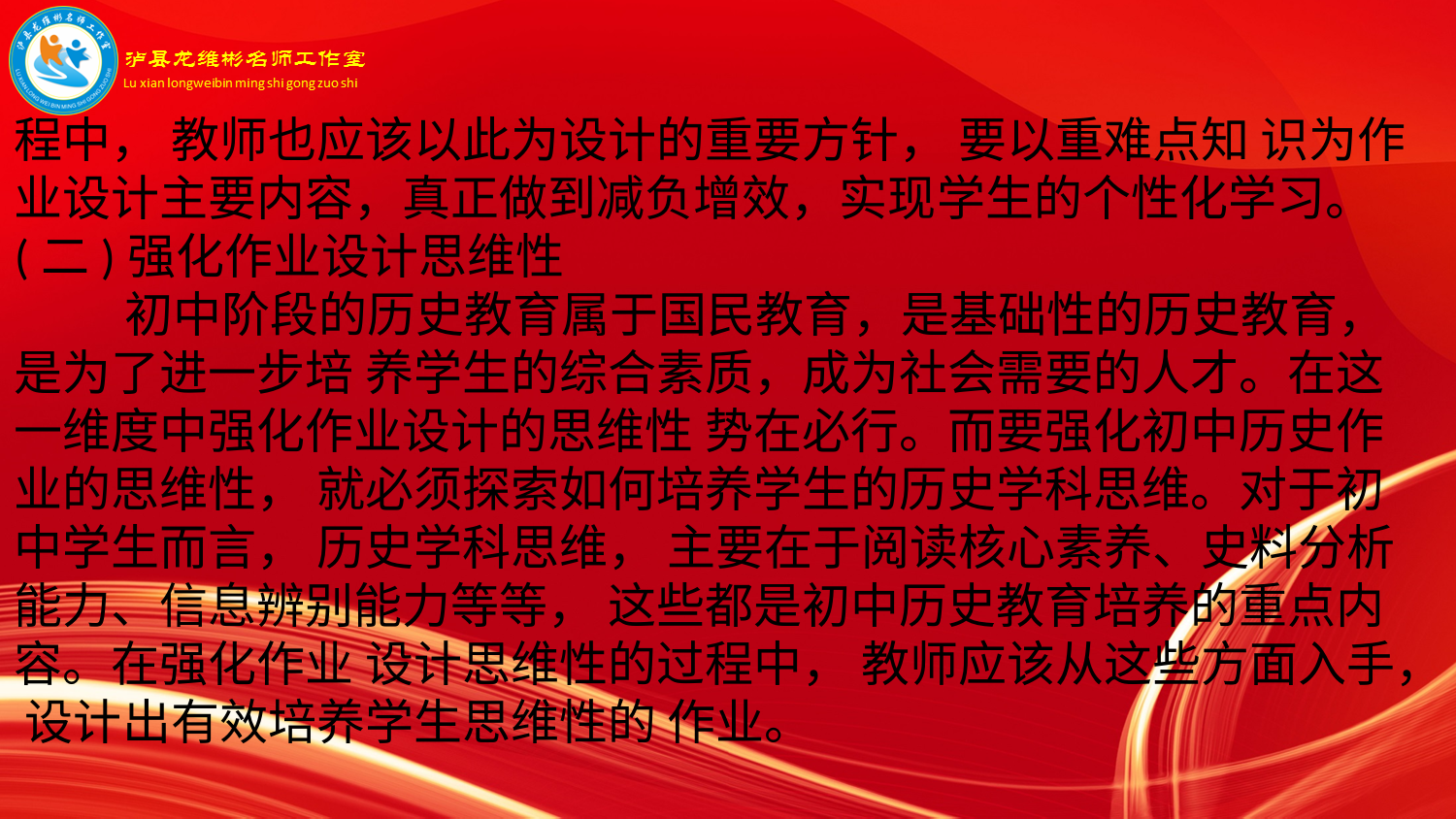

程中， 教师也应该以此为设计的重要方针， 要以重难点知 识为作业设计主要内容，真正做到减负增效，实现学生的个性化学习。
(二)强化作业设计思维性
         初中阶段的历史教育属于国民教育，是基础性的历史教育， 是为了进一步培 养学生的综合素质，成为社会需要的人才。在这一维度中强化作业设计的思维性 势在必行。而要强化初中历史作业的思维性， 就必须探索如何培养学生的历史学科思维。对于初中学生而言， 历史学科思维， 主要在于阅读核心素养、史料分析 能力、信息辨别能力等等， 这些都是初中历史教育培养的重点内容。在强化作业 设计思维性的过程中， 教师应该从这些方面入手， 设计出有效培养学生思维性的 作业。